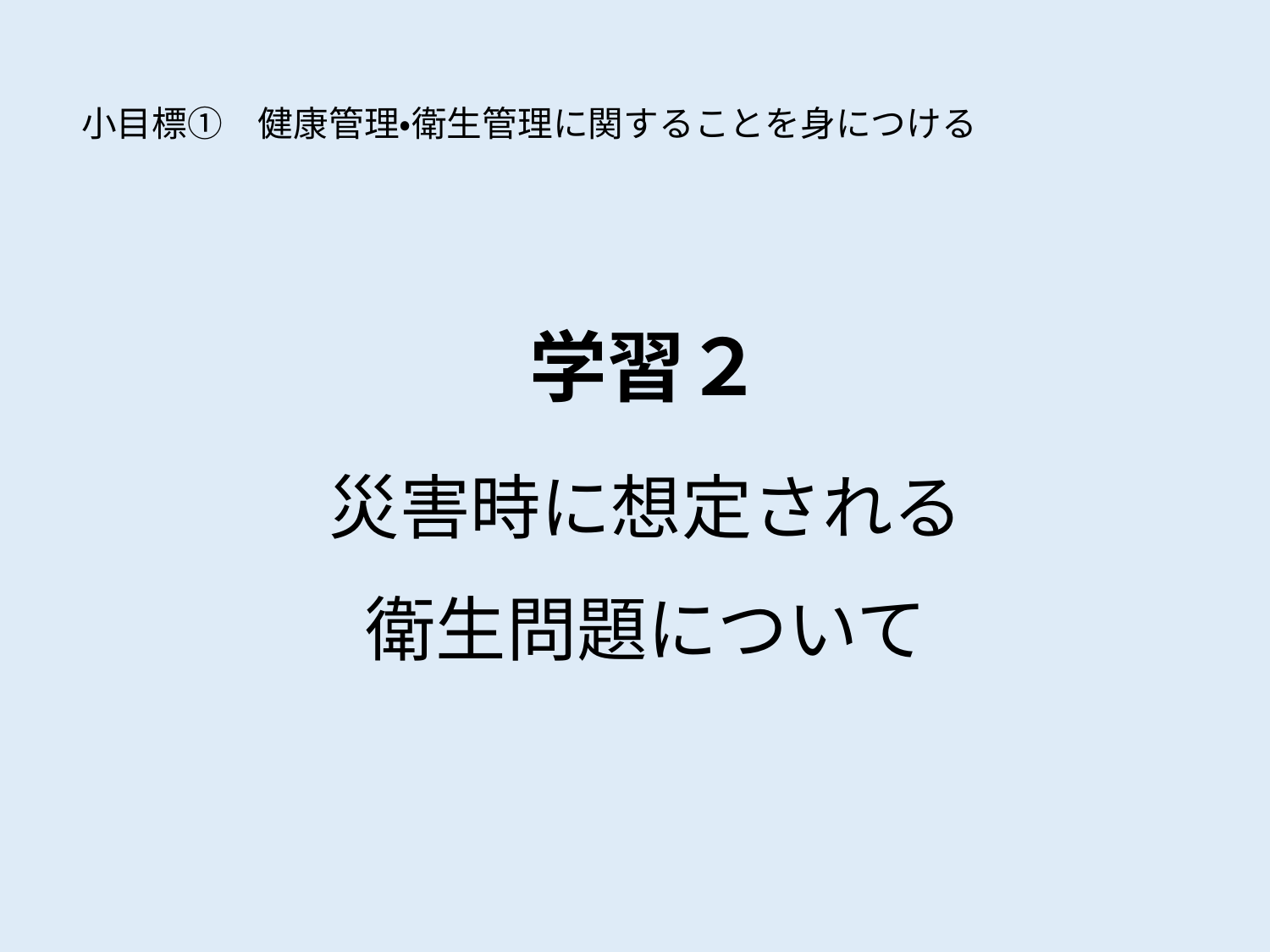

小目標①　健康管理・衛生管理に関することを身につける
学習２

災害時に想定される

衛生問題について